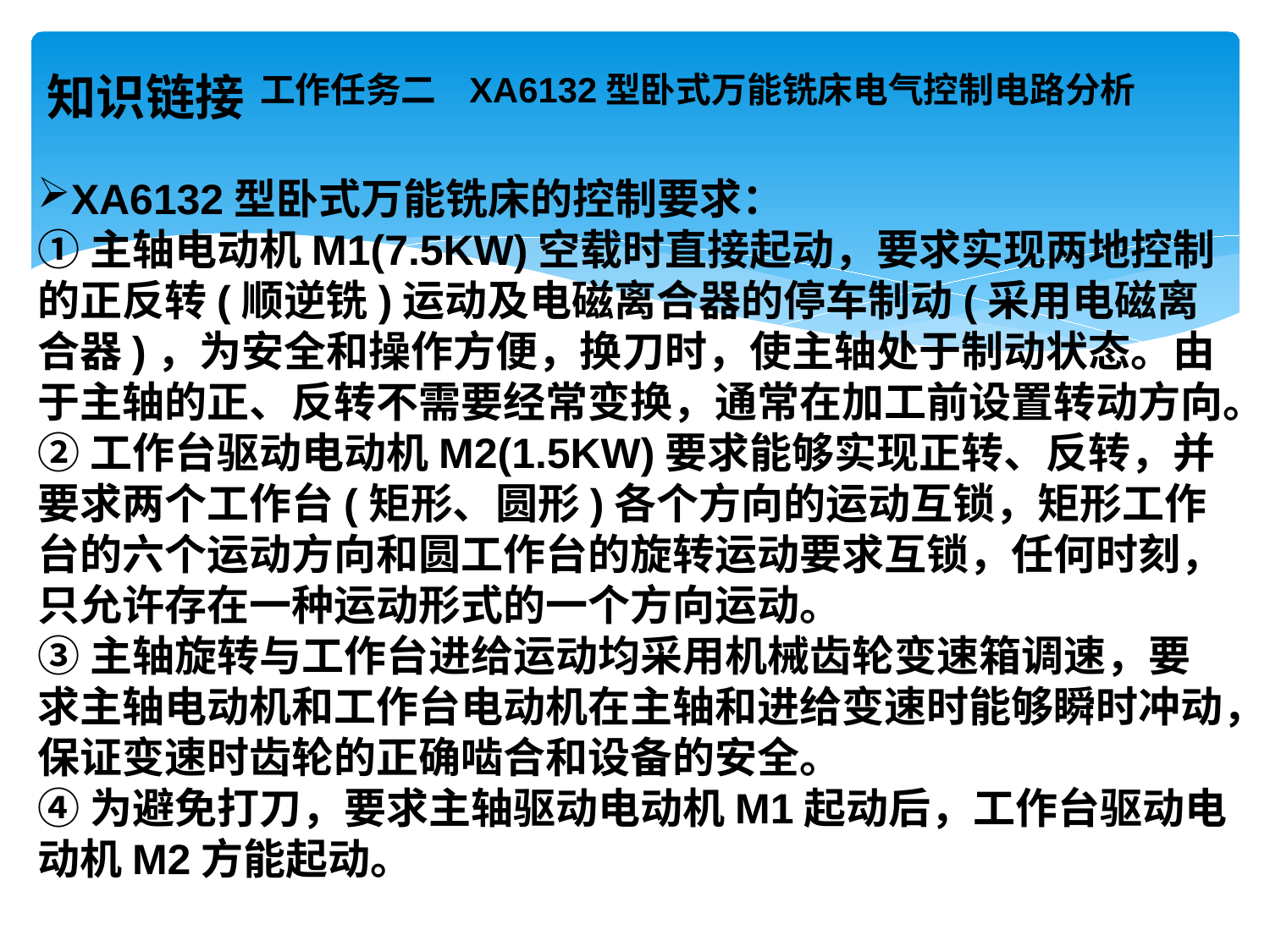

# 工作任务二   XA6132型卧式万能铣床电气控制电路分析
知识链接
XA6132型卧式万能铣床的控制要求：
①主轴电动机M1(7.5KW)空载时直接起动，要求实现两地控制的正反转(顺逆铣)运动及电磁离合器的停车制动(采用电磁离合器)，为安全和操作方便，换刀时，使主轴处于制动状态。由于主轴的正、反转不需要经常变换，通常在加工前设置转动方向。
②工作台驱动电动机M2(1.5KW)要求能够实现正转、反转，并要求两个工作台(矩形、圆形)各个方向的运动互锁，矩形工作台的六个运动方向和圆工作台的旋转运动要求互锁，任何时刻，只允许存在一种运动形式的一个方向运动。
③主轴旋转与工作台进给运动均采用机械齿轮变速箱调速，要求主轴电动机和工作台电动机在主轴和进给变速时能够瞬时冲动，保证变速时齿轮的正确啮合和设备的安全。
④为避免打刀，要求主轴驱动电动机M1起动后，工作台驱动电动机M2方能起动。